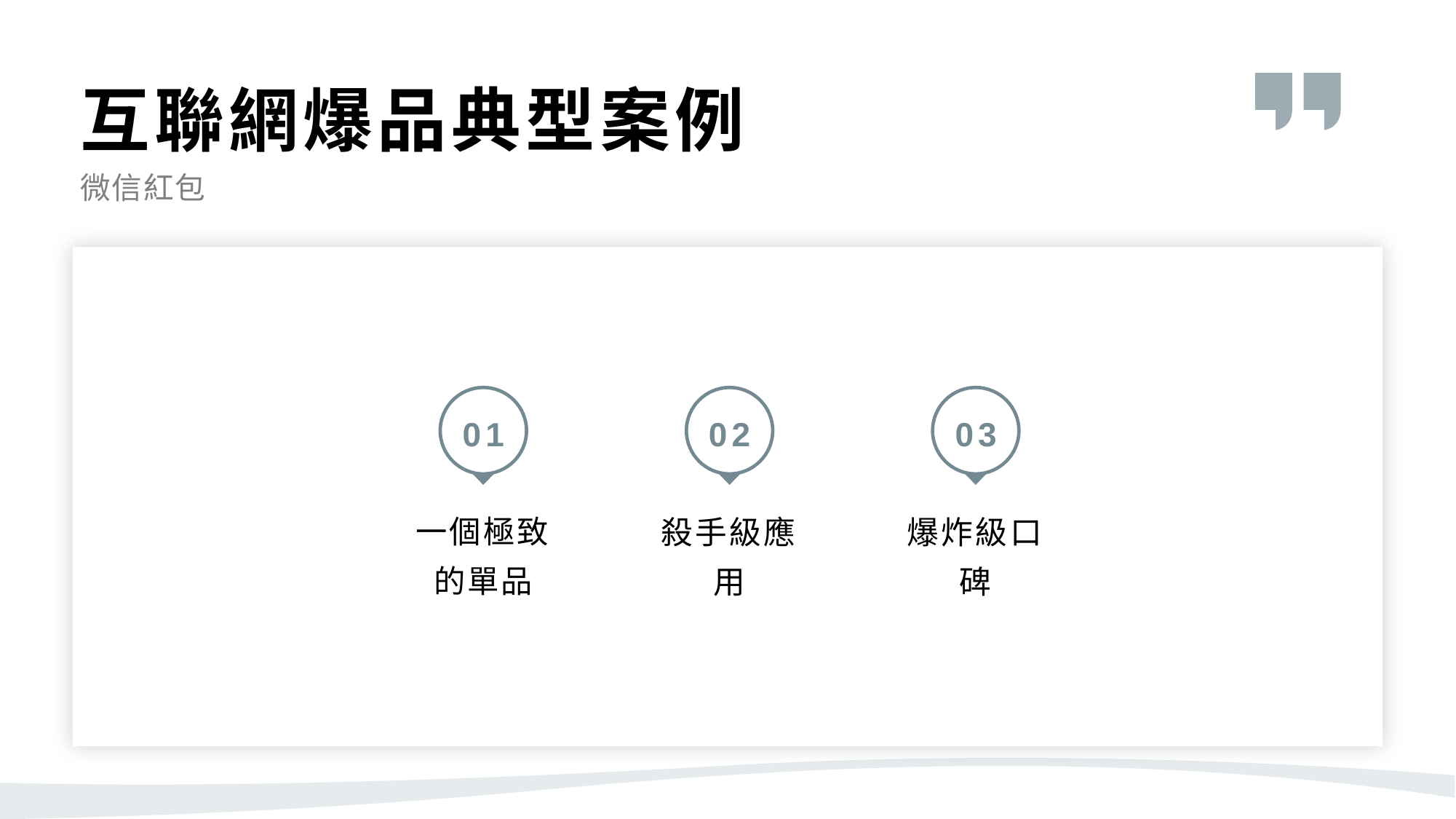

互聯網爆品典型案例

微信紅包

01
02
03

一個極致的單品
殺手級應用
爆炸級口碑